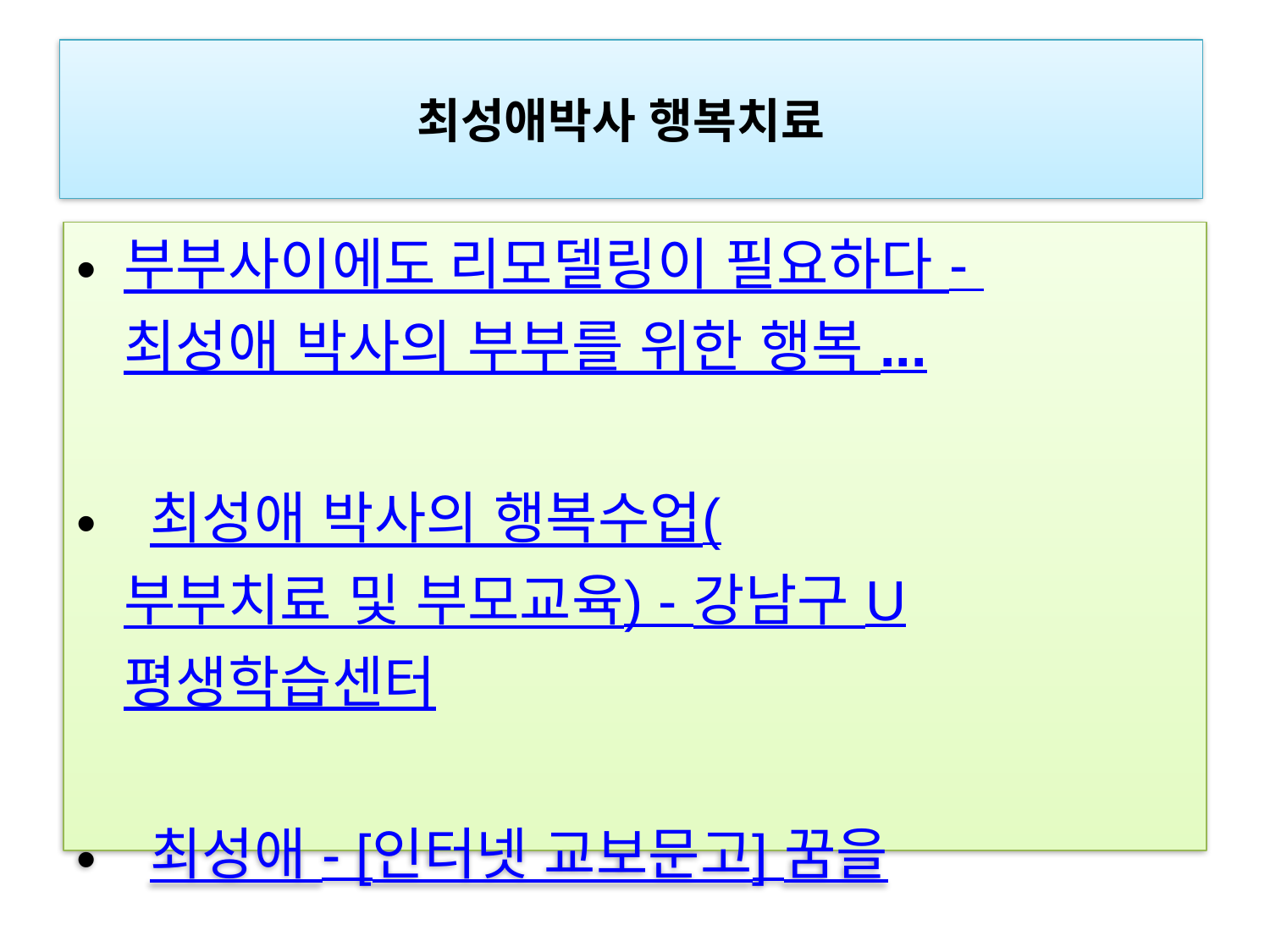

# 최성애박사 행복치료
부부사이에도 리모델링이 필요하다 - 최성애 박사의 부부를 위한 행복 ...

 최성애 박사의 행복수업(부부치료 및 부모교육) - 강남구 U평생학습센터

 최성애 - [인터넷 교보문고] 꿈을